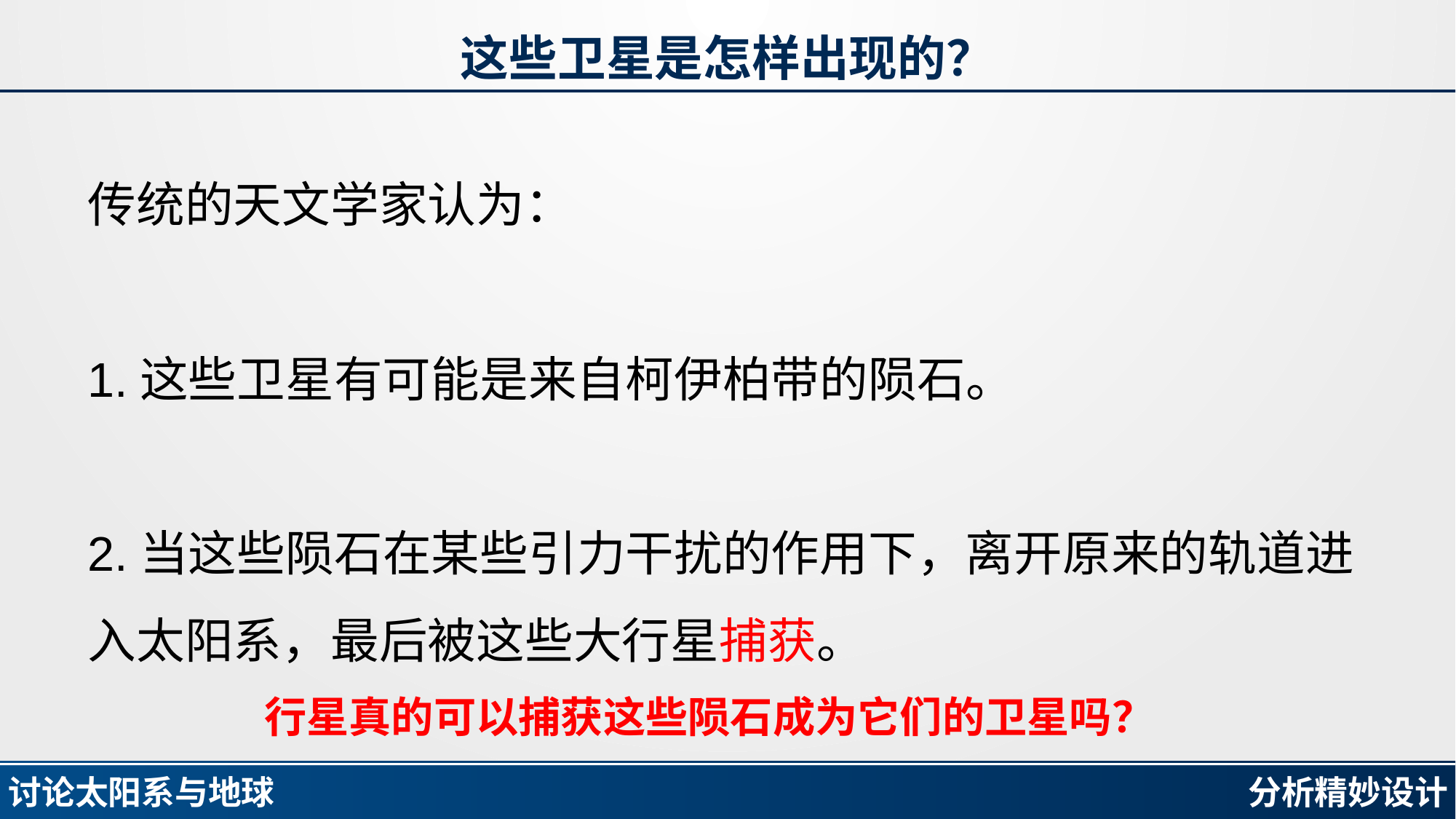

# 这些卫星是怎样出现的？
传统的天文学家认为：

1.这些卫星有可能是来自柯伊柏带的陨石。

2.当这些陨石在某些引力干扰的作用下，离开原来的轨道进入太阳系，最后被这些大行星捕获。
行星真的可以捕获这些陨石成为它们的卫星吗？